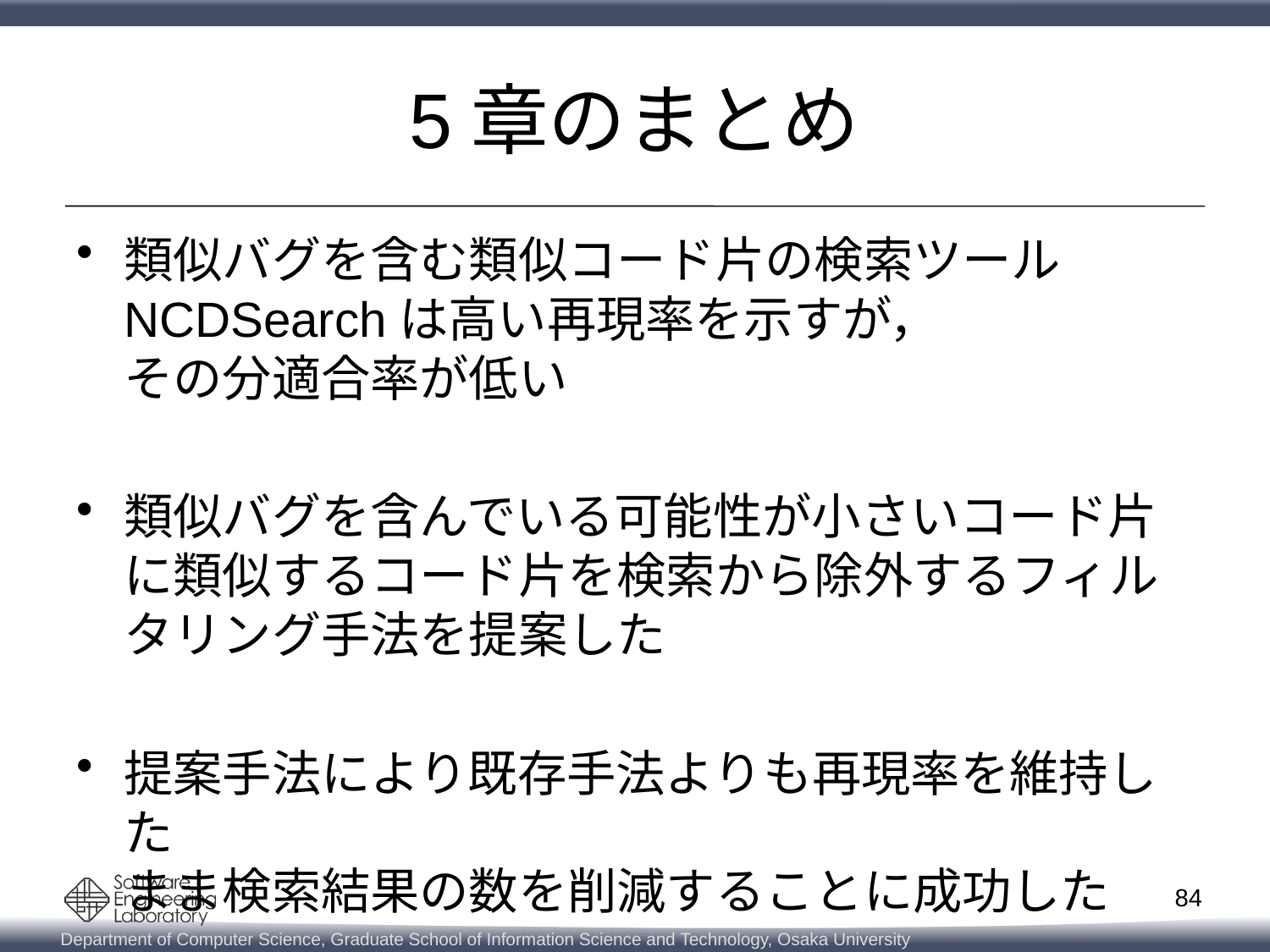

# 5章のまとめ
類似バグを含む類似コード片の検索ツールNCDSearchは高い再現率を示すが，
その分適合率が低い

類似バグを含んでいる可能性が小さいコード片に類似するコード片を検索から除外するフィルタリング手法を提案した

提案手法により既存手法よりも再現率を維持した
まま検索結果の数を削減することに成功した

84